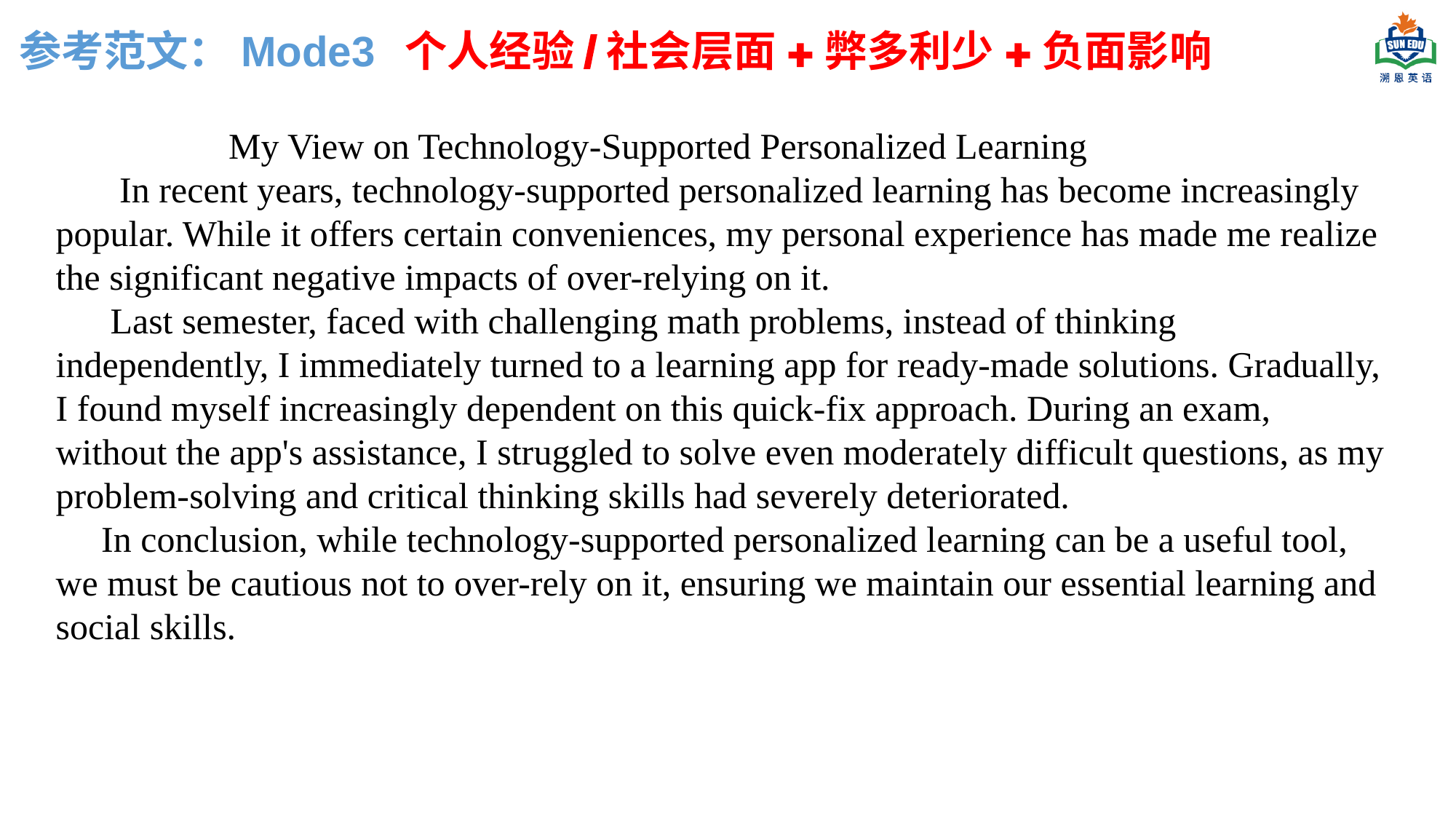

参考范文：Mode3
个人经验/社会层面+弊多利少+负面影响
                   My View on Technology-Supported Personalized Learning
       In recent years, technology-supported personalized learning has become increasingly popular. While it offers certain conveniences, my personal experience has made me realize the significant negative impacts of over-relying on it.
      Last semester, faced with challenging math problems, instead of thinking independently, I immediately turned to a learning app for ready-made solutions. Gradually, I found myself increasingly dependent on this quick-fix approach. During an exam, without the app's assistance, I struggled to solve even moderately difficult questions, as my problem-solving and critical thinking skills had severely deteriorated.
     In conclusion, while technology-supported personalized learning can be a useful tool, we must be cautious not to over-rely on it, ensuring we maintain our essential learning and social skills.